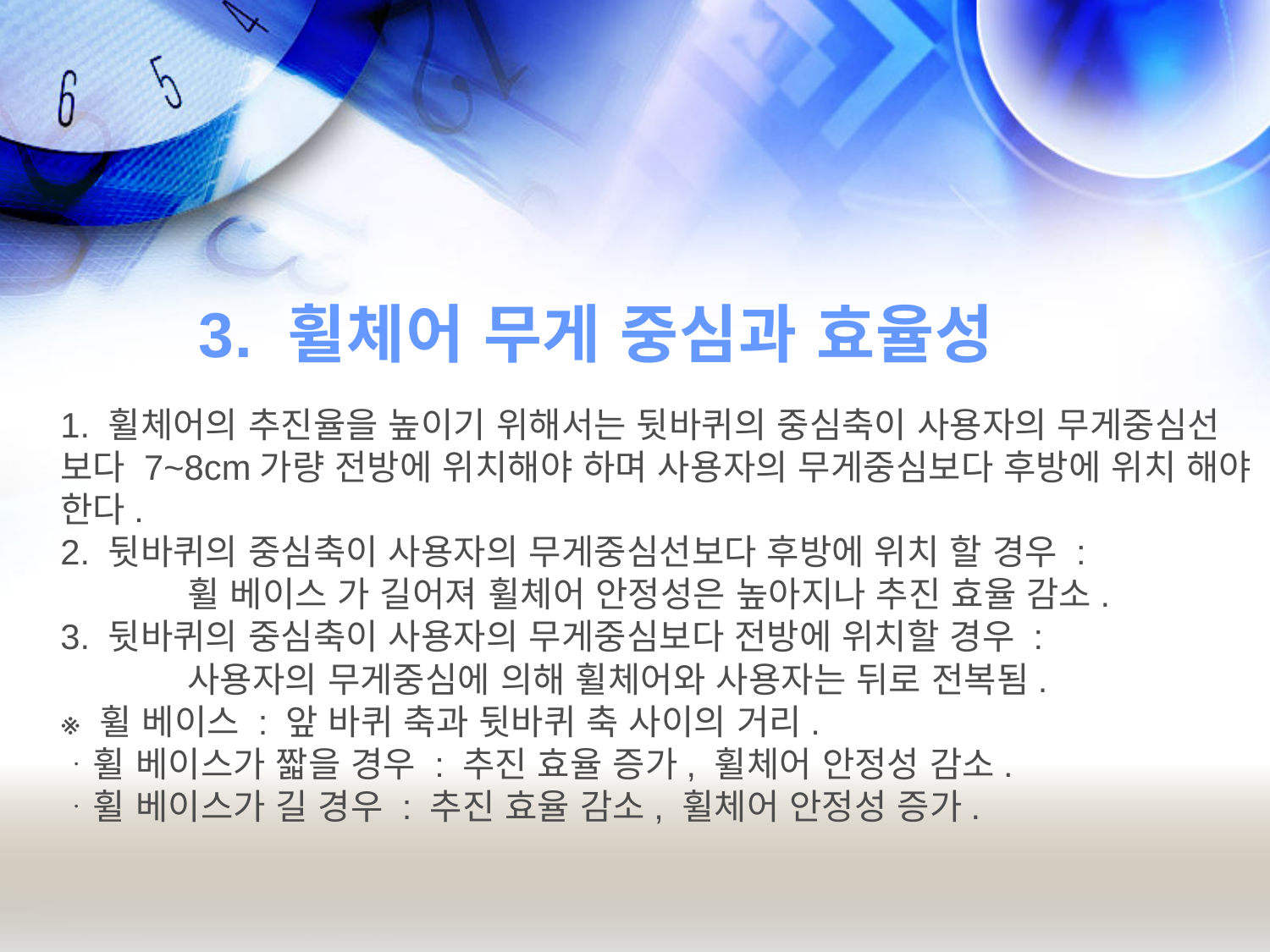

3. 휠체어 무게 중심과 효율성
	1. 휠체어의 추진율을 높이기 위해서는 뒷바퀴의 중심축이 사용자의 무게중심선 보다 7~8cm가량 전방에 위치해야 하며 사용자의 무게중심보다 후방에 위치 해야 한다.
2. 뒷바퀴의 중심축이 사용자의 무게중심선보다 후방에 위치 할 경우 :
	휠 베이스 가 길어져 휠체어 안정성은 높아지나 추진 효율 감소.
3. 뒷바퀴의 중심축이 사용자의 무게중심보다 전방에 위치할 경우 :
	사용자의 무게중심에 의해 휠체어와 사용자는 뒤로 전복됨.
※ 휠 베이스 : 앞 바퀴 축과 뒷바퀴 축 사이의 거리.
ᆞ휠 베이스가 짧을 경우 : 추진 효율 증가, 휠체어 안정성 감소.
ᆞ휠 베이스가 길 경우 : 추진 효율 감소, 휠체어 안정성 증가.